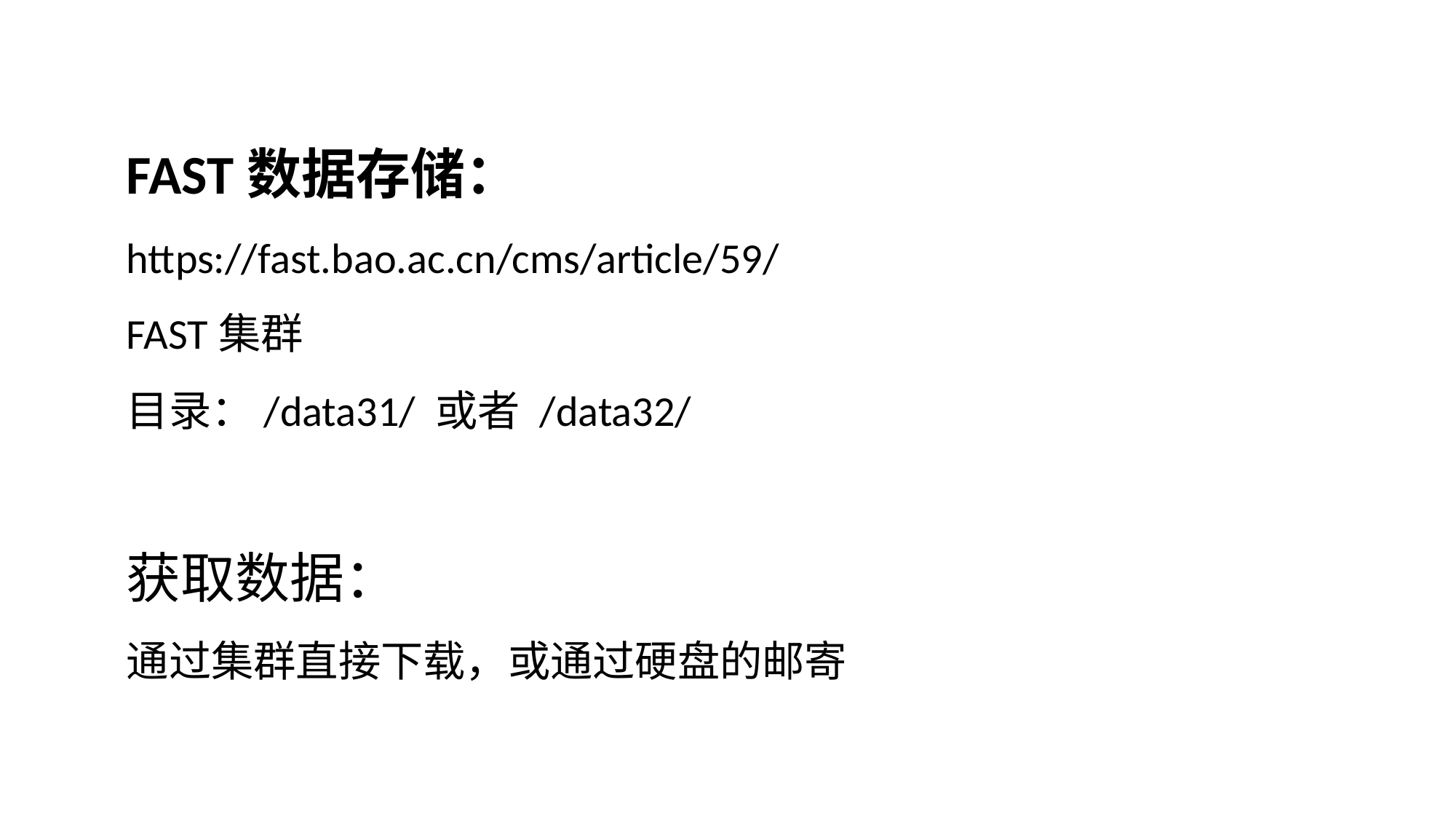

FAST数据存储：
https://fast.bao.ac.cn/cms/article/59/
FAST集群
目录：/data31/ 或者 /data32/

获取数据：
通过集群直接下载，或通过硬盘的邮寄
17